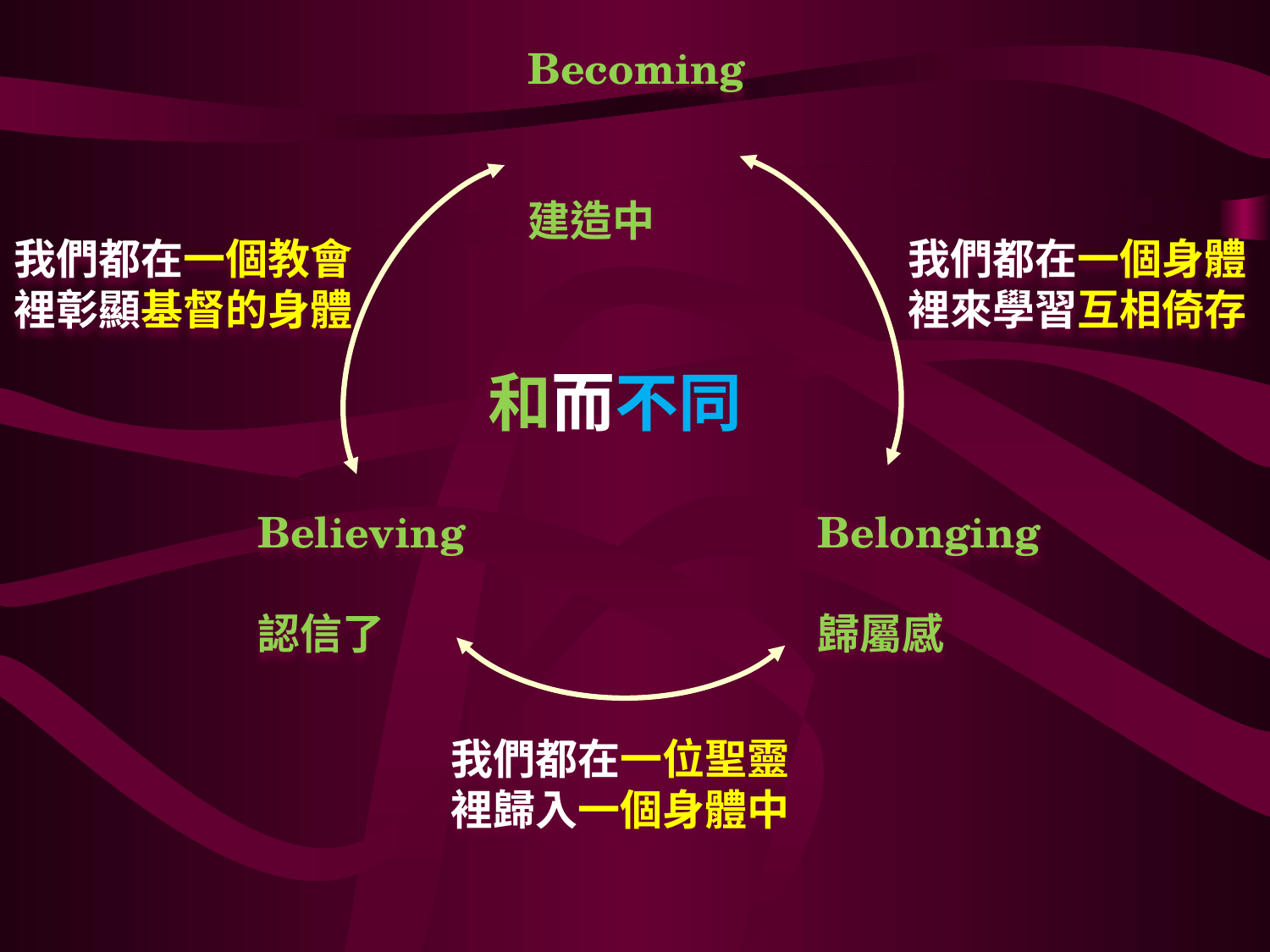

Becoming

建造中

我們都在一個教會裡彰顯基督的身體
我們都在一個身體裡來學習互相倚存
和而不同

Believing	        	認信了
Belonging 	歸屬感
我們都在一位聖靈裡歸入一個身體中